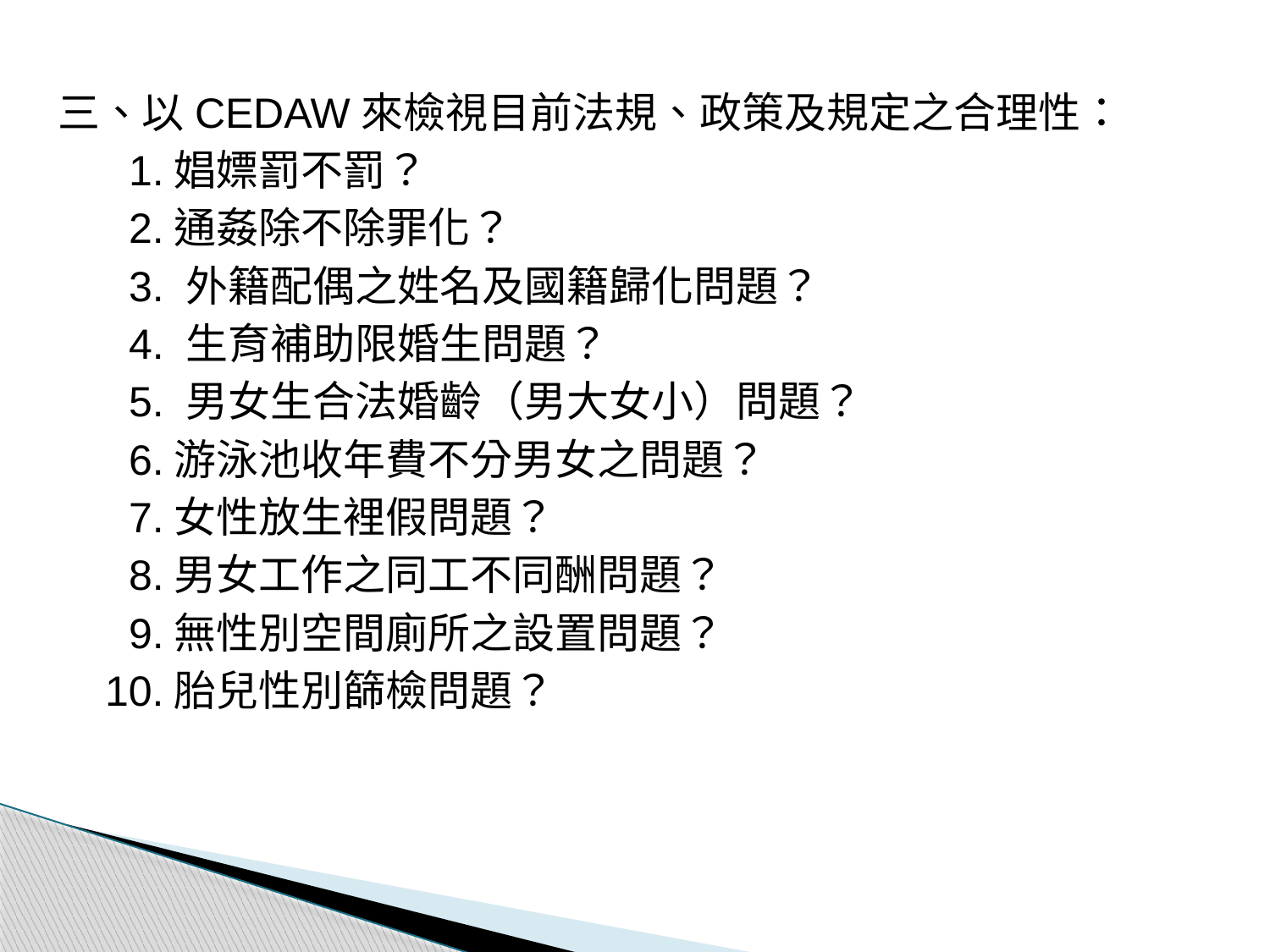

三、以CEDAW來檢視目前法規、政策及規定之合理性：
      1.娼嫖罰不罰？
      2.通姦除不除罪化？
      3. 外籍配偶之姓名及國籍歸化問題？
      4. 生育補助限婚生問題？
      5. 男女生合法婚齡（男大女小）問題？
      6.游泳池收年費不分男女之問題？
      7.女性放生裡假問題？
      8.男女工作之同工不同酬問題？
      9.無性別空間廁所之設置問題？
    10.胎兒性別篩檢問題？